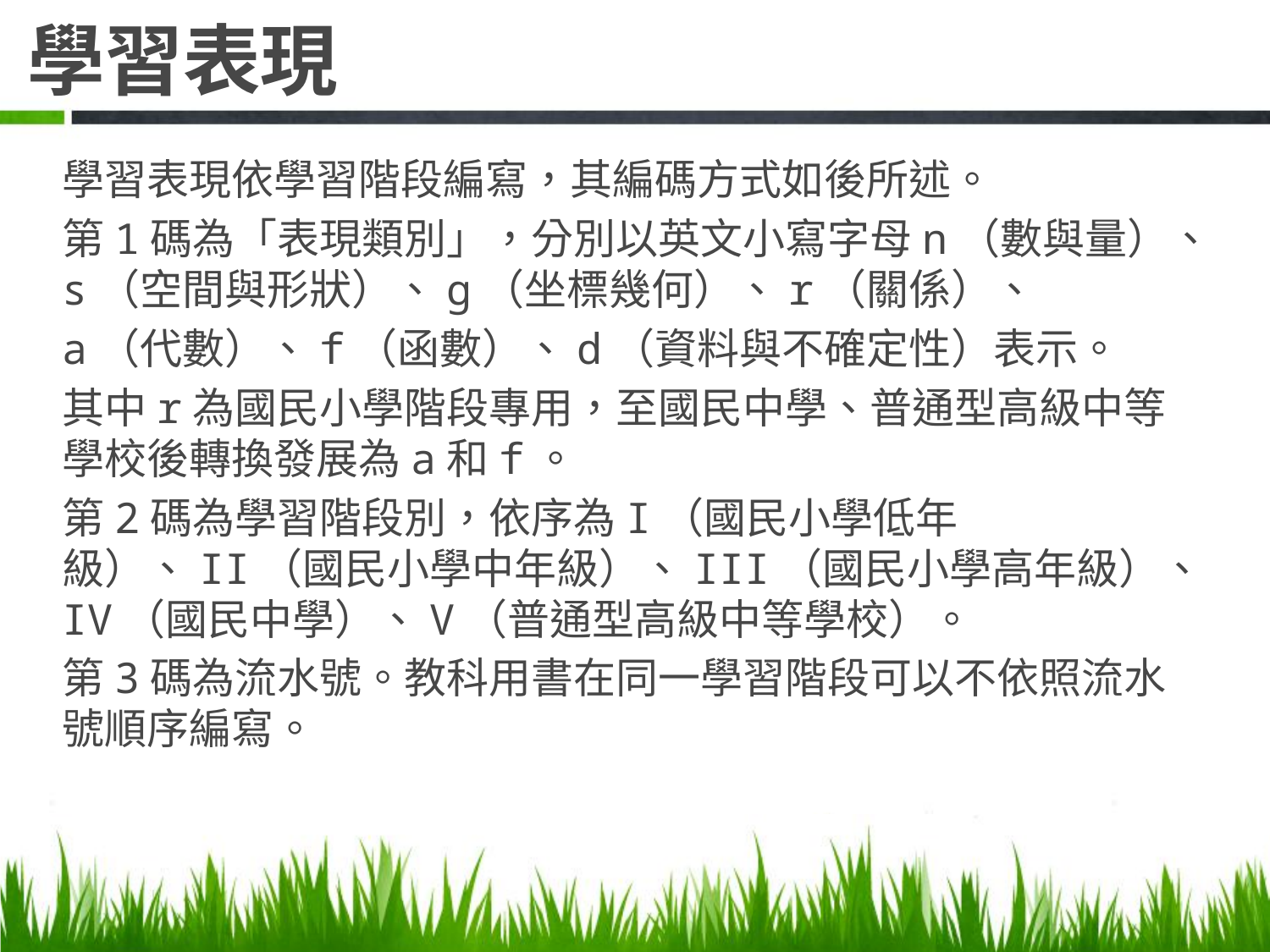

# 學習表現
學習表現依學習階段編寫，其編碼方式如後所述。
第1碼為「表現類別」，分別以英文小寫字母n（數與量）、s（空間與形狀）、g（坐標幾何）、r（關係）、
a（代數）、f（函數）、d（資料與不確定性）表示。
其中r為國民小學階段專用，至國民中學、普通型高級中等學校後轉換發展為a和f。
第2碼為學習階段別，依序為I（國民小學低年級）、II（國民小學中年級）、III（國民小學高年級）、IV（國民中學）、V（普通型高級中等學校）。
第3碼為流水號。教科用書在同一學習階段可以不依照流水號順序編寫。